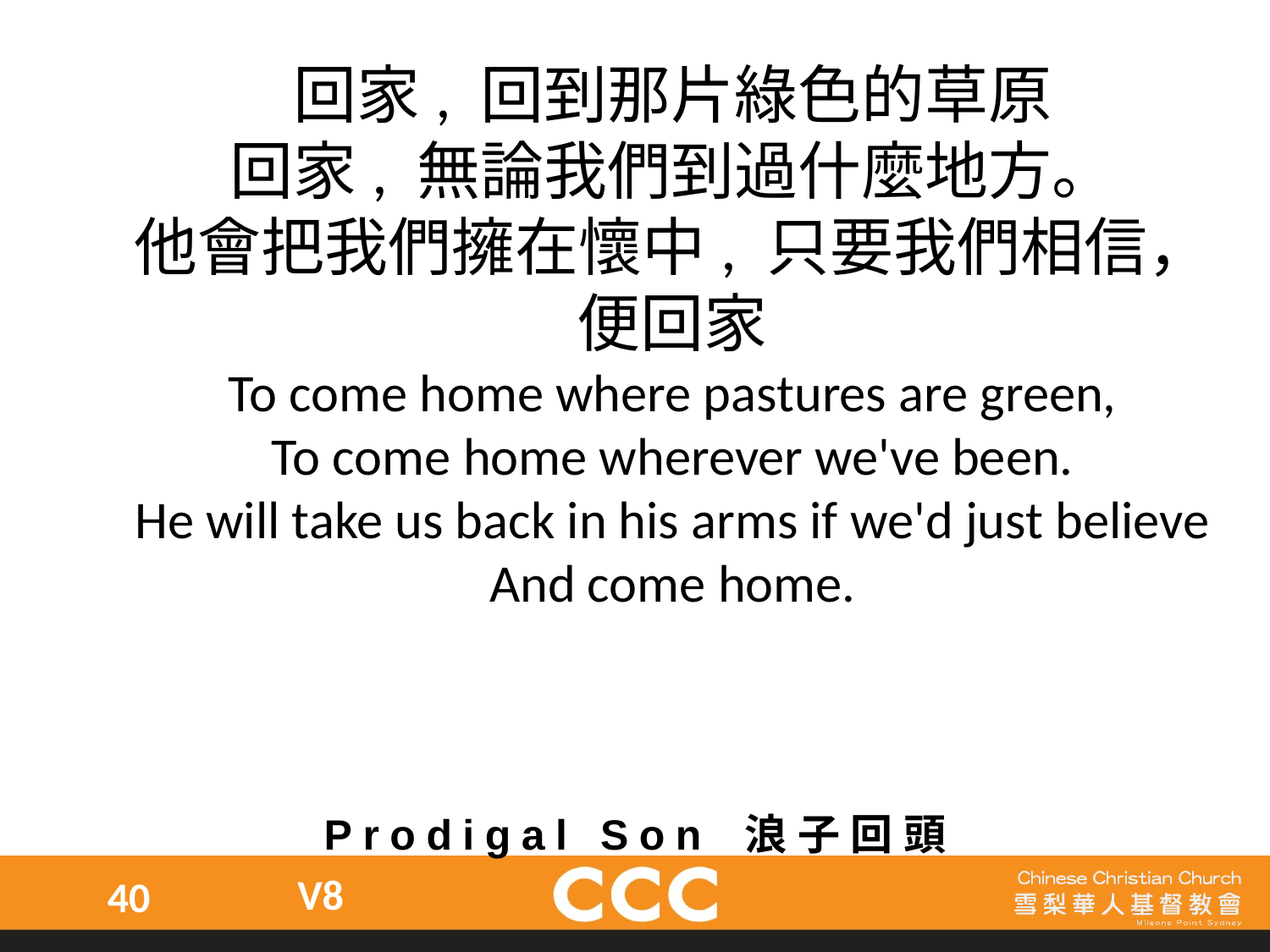

回家, 回到那片綠色的草原
回家, 無論我們到過什麼地方。
他會把我們擁在懷中, 只要我們相信，
便回家
To come home where pastures are green,
To come home wherever we've been.
He will take us back in his arms if we'd just believe
And come home.
Prodigal Son 浪子回頭
V8
40